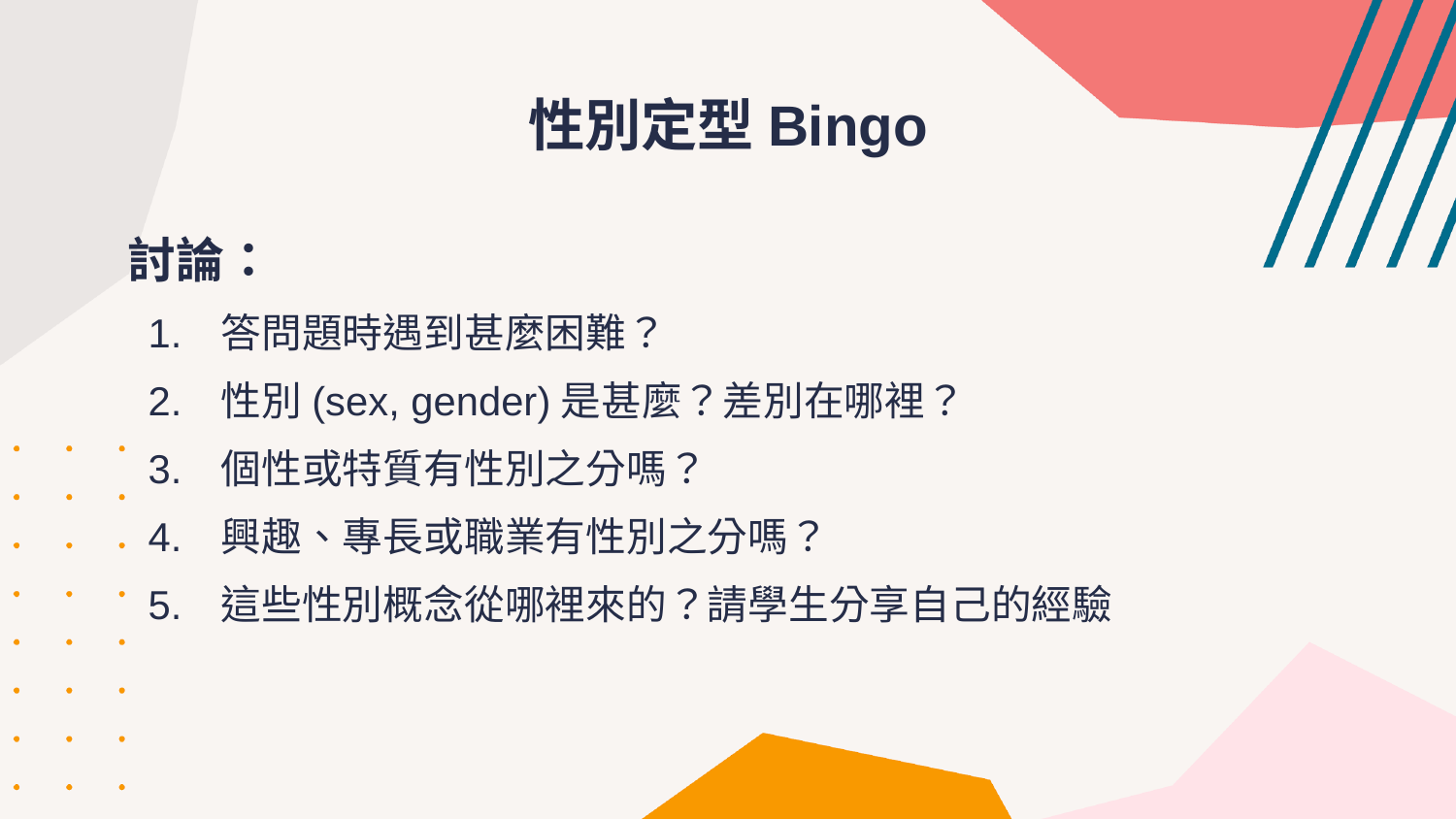

# 性別定型Bingo
討論：
答問題時遇到甚麼困難？
性別(sex, gender)是甚麼？差別在哪裡？
個性或特質有性別之分嗎？
興趣、專長或職業有性別之分嗎？
這些性別概念從哪裡來的？請學生分享自己的經驗